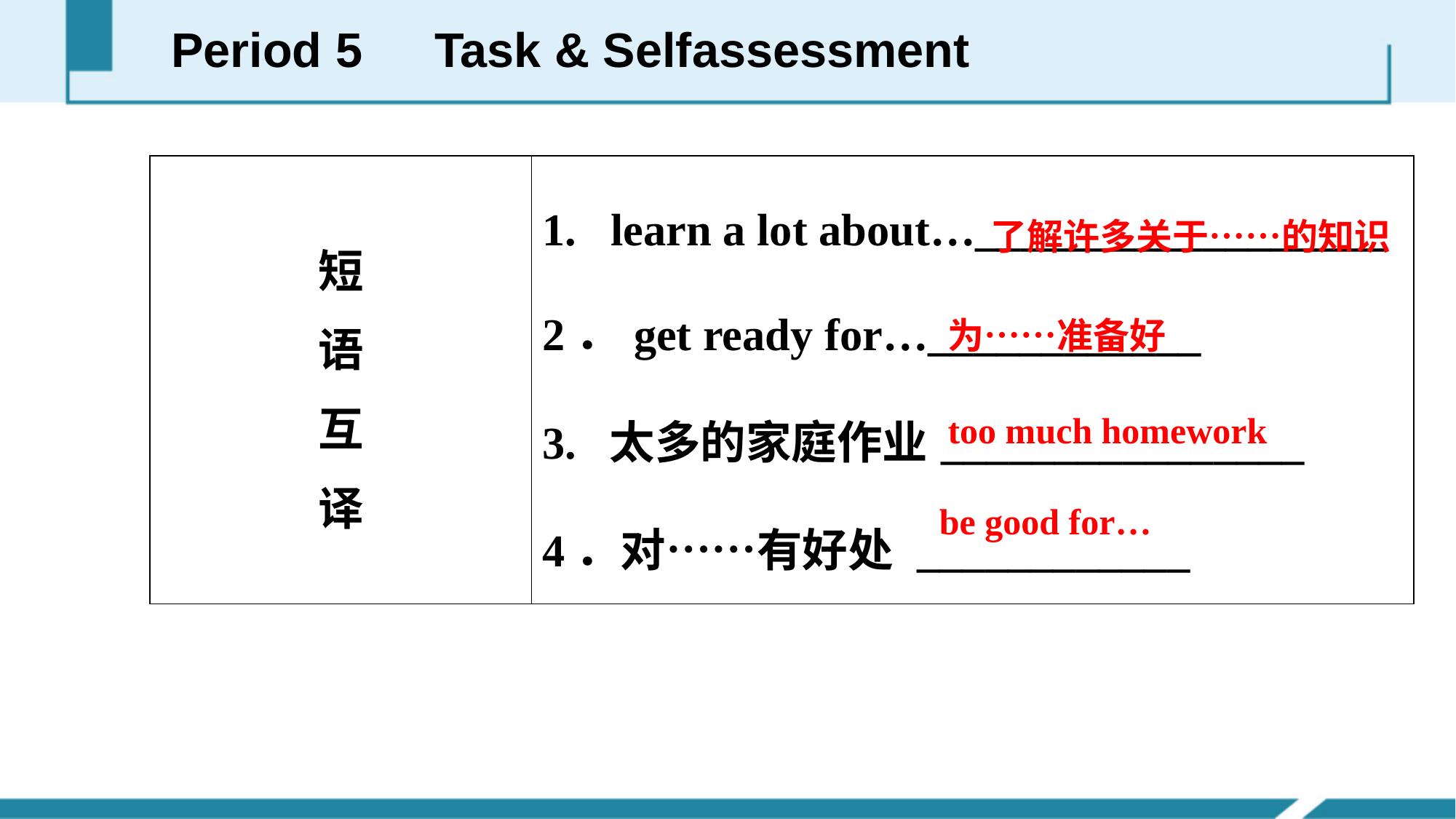

Period 5　Task & Self­assessment
| 短 语 互 译 | 1. learn a lot about…\_\_\_\_\_\_\_\_\_\_\_\_\_\_\_\_\_\_ 2．get ready for…\_\_\_\_\_\_\_\_\_\_\_\_ 3. 太多的家庭作业\_\_\_\_\_\_\_\_\_\_\_\_\_\_\_\_ 4．对……有好处 \_\_\_\_\_\_\_\_\_\_\_\_ |
| --- | --- |
了解许多关于……的知识
为……准备好

 too much homework
be good for…